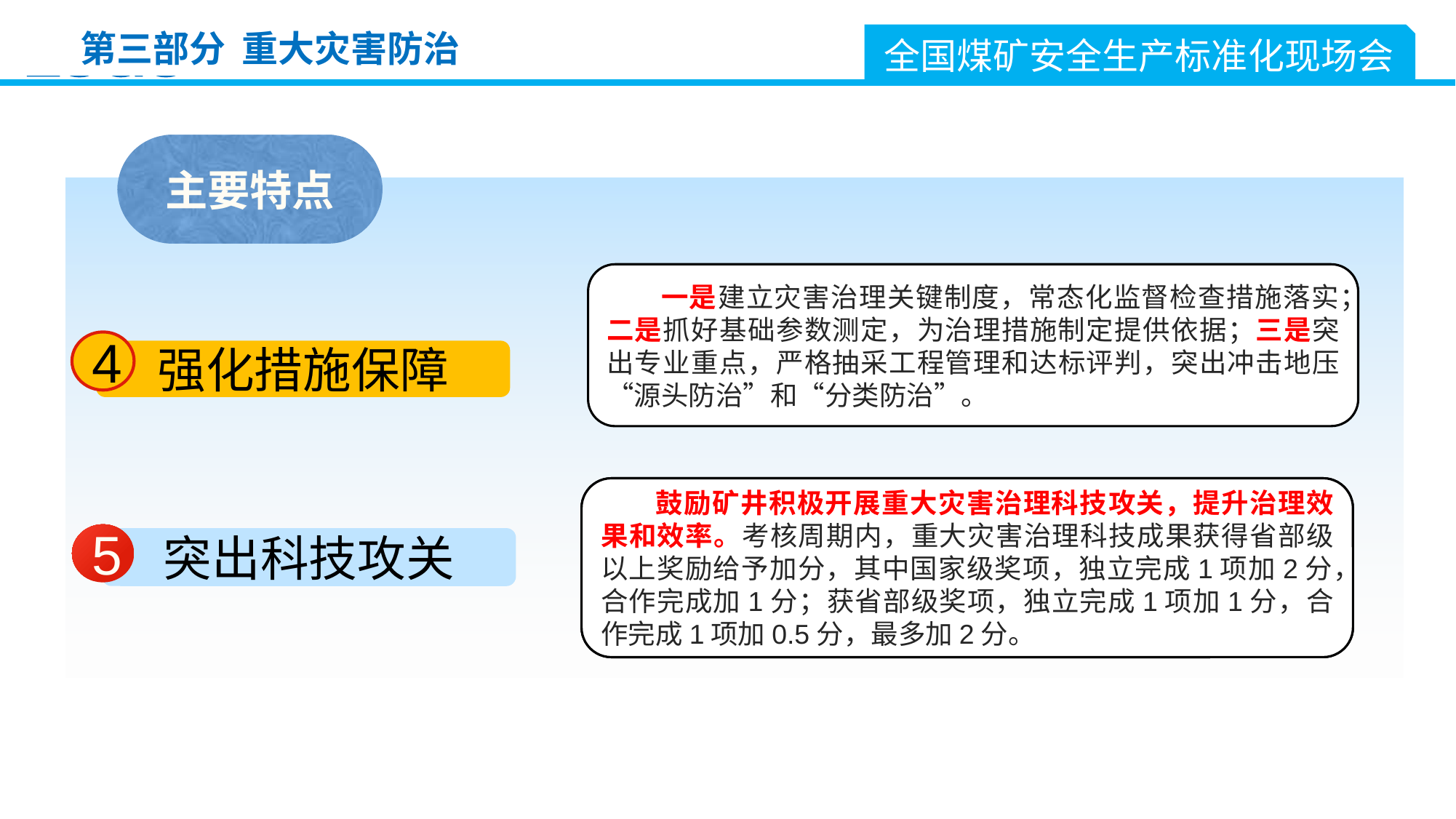

全国煤矿安全生产标准化现场会
第三部分  重大灾害防治
主要特点

一是建立灾害治理关键制度，常态化监督检查措施落实；二是抓好基础参数测定，为治理措施制定提供依据；三是突出专业重点，严格抽采工程管理和达标评判，突出冲击地压“源头防治”和“分类防治”。
4
强化措施保障
鼓励矿井积极开展重大灾害治理科技攻关，提升治理效果和效率。考核周期内，重大灾害治理科技成果获得省部级以上奖励给予加分，其中国家级奖项，独立完成1项加2分，合作完成加1分；获省部级奖项，独立完成1项加1分，合作完成1项加0.5分，最多加2分。
鼓励矿井积极开展重大灾害治理科技攻关，提升治理效果和效率。考核周期内，重大灾害治理科技成果获得省部级以上奖励给予加分，其中国家级奖项，独立完成1项加2分，合作完成加1分；获省部级奖项，独立完成1项加1分，合作完成1项加0.5分，最多加2分。
5
突出科技攻关